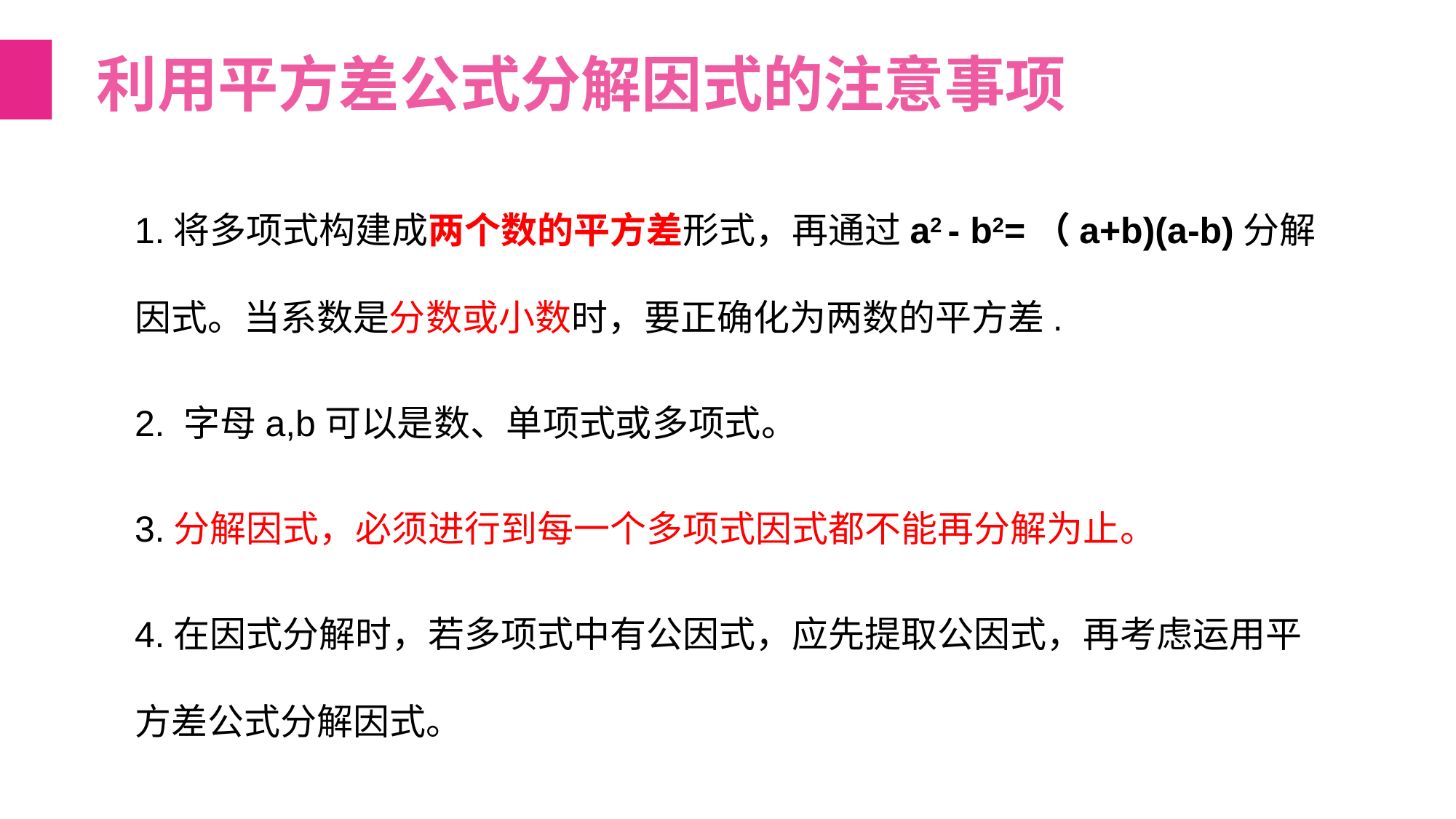

利用平方差公式分解因式的注意事项
1.将多项式构建成两个数的平方差形式，再通过a2 - b2=（a+b)(a-b)分解因式。当系数是分数或小数时，要正确化为两数的平方差.
2. 字母a,b可以是数、单项式或多项式。
3.分解因式，必须进行到每一个多项式因式都不能再分解为止。
4.在因式分解时，若多项式中有公因式，应先提取公因式，再考虑运用平方差公式分解因式。